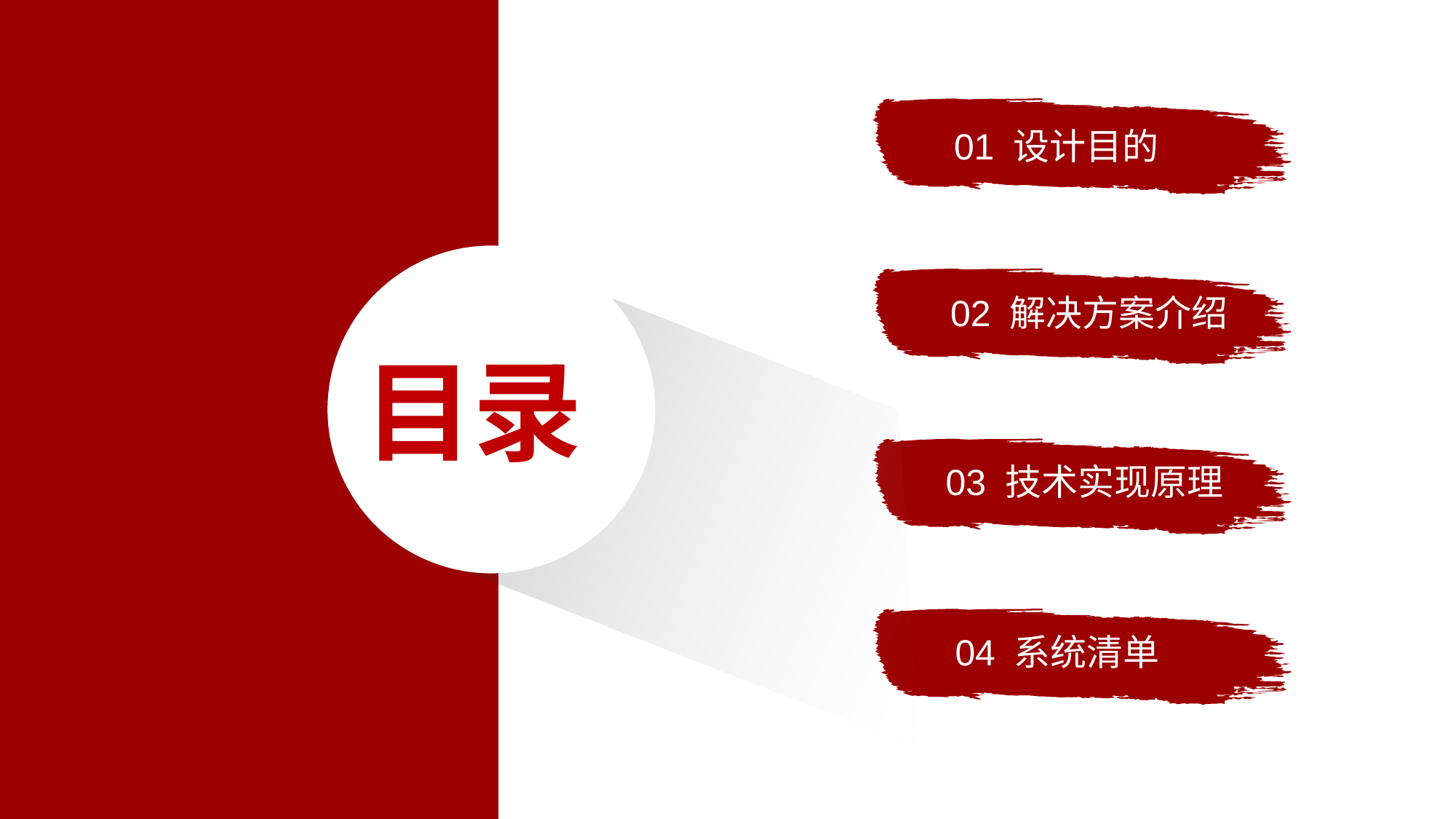

01 设计目的

目录

02 解决方案介绍

03 技术实现原理

04 系统清单